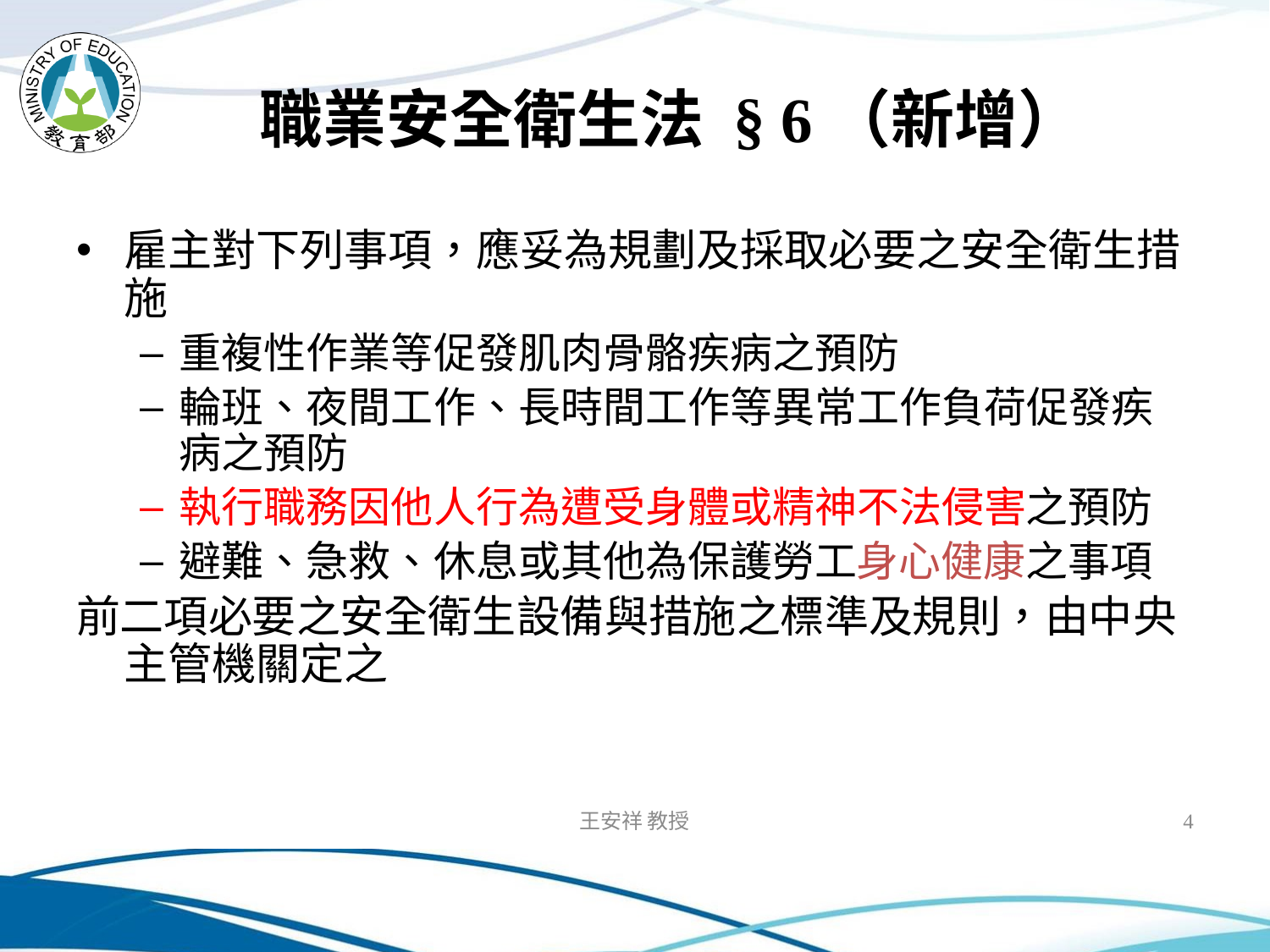

# 職業安全衛生法 § 6（新增）
雇主對下列事項，應妥為規劃及採取必要之安全衛生措施
重複性作業等促發肌肉骨骼疾病之預防
輪班、夜間工作、長時間工作等異常工作負荷促發疾病之預防
執行職務因他人行為遭受身體或精神不法侵害之預防
避難、急救、休息或其他為保護勞工身心健康之事項
前二項必要之安全衛生設備與措施之標準及規則，由中央主管機關定之

王安祥 教授
4